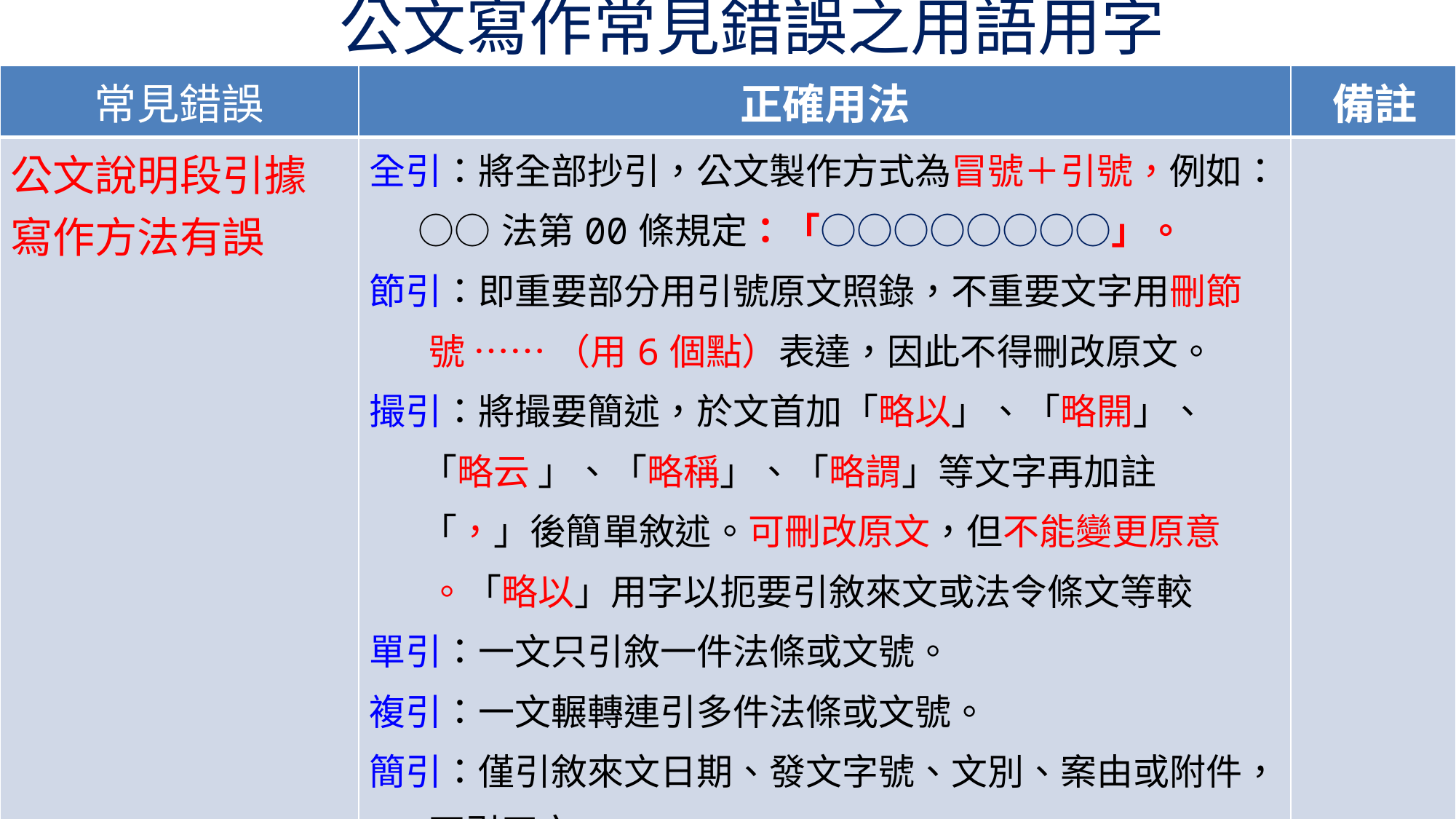

# 公文寫作常見錯誤之用語用字
| 常見錯誤 | 正確用法 | 備註 |
| --- | --- | --- |
| 公文說明段引據寫作方法有誤 | 全引：將全部抄引，公文製作方式為冒號＋引號，例如： ○○法第00條規定：「○○○○○○○○」。 節引：即重要部分用引號原文照錄，不重要文字用刪節 號 …… （用6個點）表達，因此不得刪改原文。 撮引：將撮要簡述，於文首加「略以」、「略開」、 「略云 」、「略稱」、「略謂」等文字再加註 「，」後簡單敘述。可刪改原文，但不能變更原意 。「略以」用字以扼要引敘來文或法令條文等較 單引：一文只引敘一件法條或文號。 複引：一文輾轉連引多件法條或文號。 簡引：僅引敘來文日期、發文字號、文別、案由或附件， 不引正文 |  |
|  |  |  |